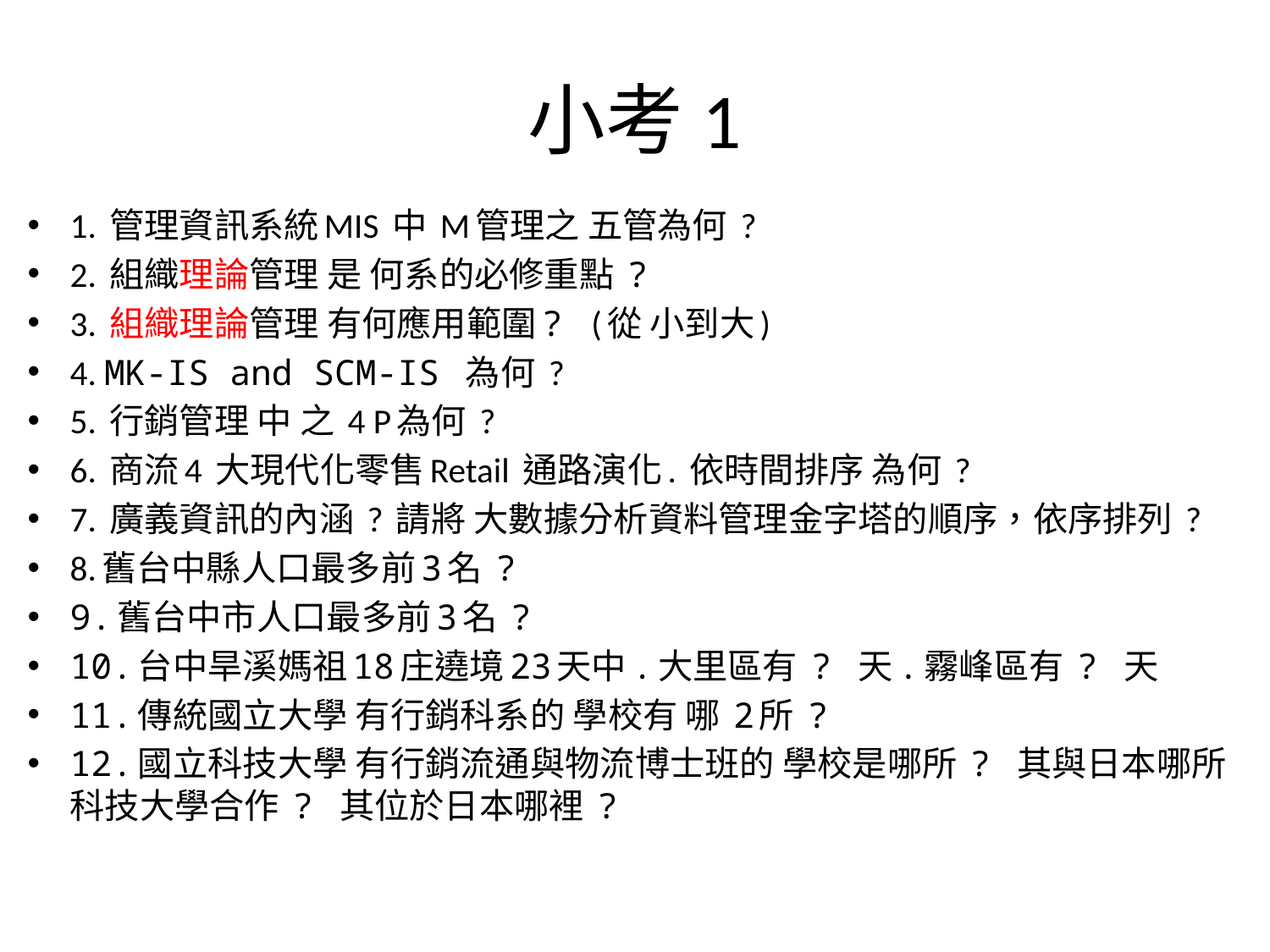

# 小考1
1. 管理資訊系統MIS 中 M管理之 五管為何 ?
2. 組織理論管理 是 何系的必修重點 ?
3. 組織理論管理 有何應用範圍?  (從 小到大)
4. MK-IS and SCM-IS 為何 ?
5. 行銷管理 中 之 4 P為何 ?
6. 商流4 大現代化零售Retail 通路演化. 依時間排序 為何 ?
7. 廣義資訊的內涵 ? 請將 大數據分析資料管理金字塔的順序，依序排列 ?
8.舊台中縣人口最多前3名 ?
9.舊台中市人口最多前3名 ?
10.台中旱溪媽祖18庄遶境23天中.大里區有 ? 天.霧峰區有 ? 天
11.傳統國立大學 有行銷科系的 學校有 哪 2所 ?
12.國立科技大學 有行銷流通與物流博士班的 學校是哪所 ? 其與日本哪所 科技大學合作 ? 其位於日本哪裡 ?